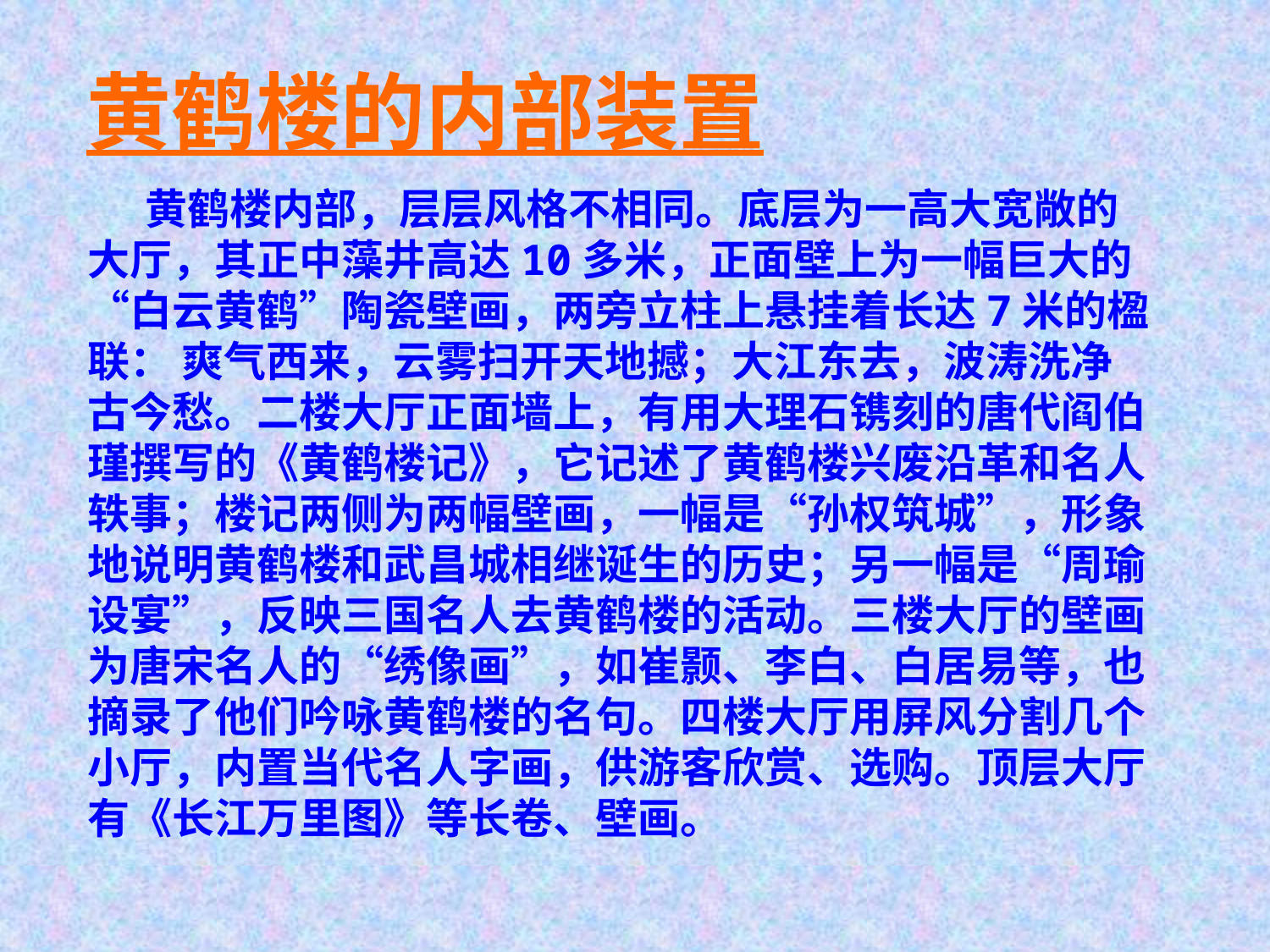

黄鹤楼的内部装置
     黄鹤楼内部，层层风格不相同。底层为一高大宽敞的大厅，其正中藻井高达10多米，正面壁上为一幅巨大的“白云黄鹤”陶瓷壁画，两旁立柱上悬挂着长达7米的楹联： 爽气西来，云雾扫开天地撼；大江东去，波涛洗净古今愁。二楼大厅正面墙上，有用大理石镌刻的唐代阎伯瑾撰写的《黄鹤楼记》，它记述了黄鹤楼兴废沿革和名人轶事；楼记两侧为两幅壁画，一幅是“孙权筑城”，形象地说明黄鹤楼和武昌城相继诞生的历史；另一幅是“周瑜设宴”，反映三国名人去黄鹤楼的活动。三楼大厅的壁画为唐宋名人的“绣像画”，如崔颢、李白、白居易等，也摘录了他们吟咏黄鹤楼的名句。四楼大厅用屏风分割几个小厅，内置当代名人字画，供游客欣赏、选购。顶层大厅有《长江万里图》等长卷、壁画。